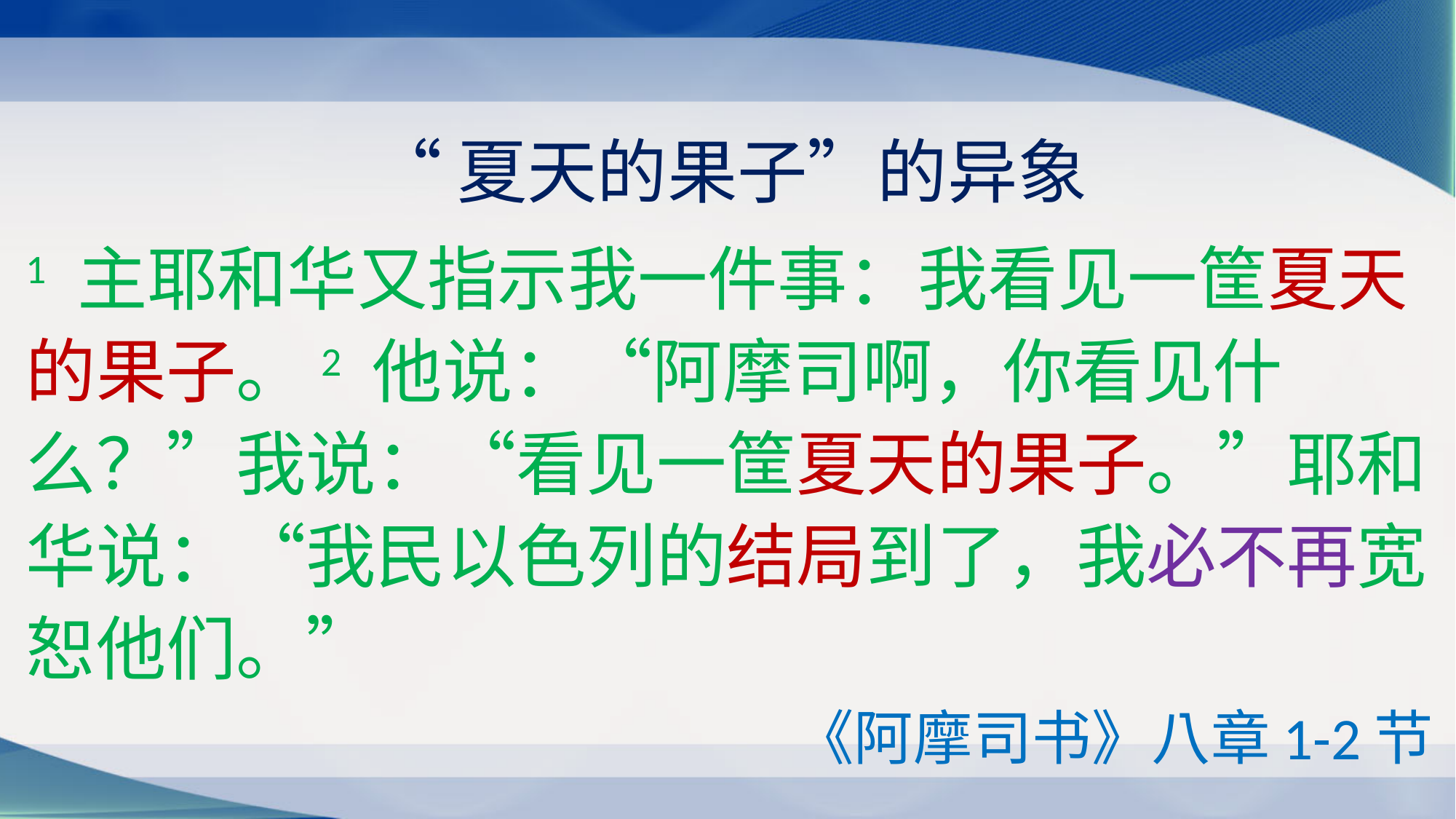

“夏天的果子”的异象
1 主耶和华又指示我一件事：我看见一筐夏天的果子。2 他说：“阿摩司啊，你看见什么？”我说：“看见一筐夏天的果子。”耶和华说：“我民以色列的结局到了，我必不再宽恕他们。”
《阿摩司书》八章1-2节